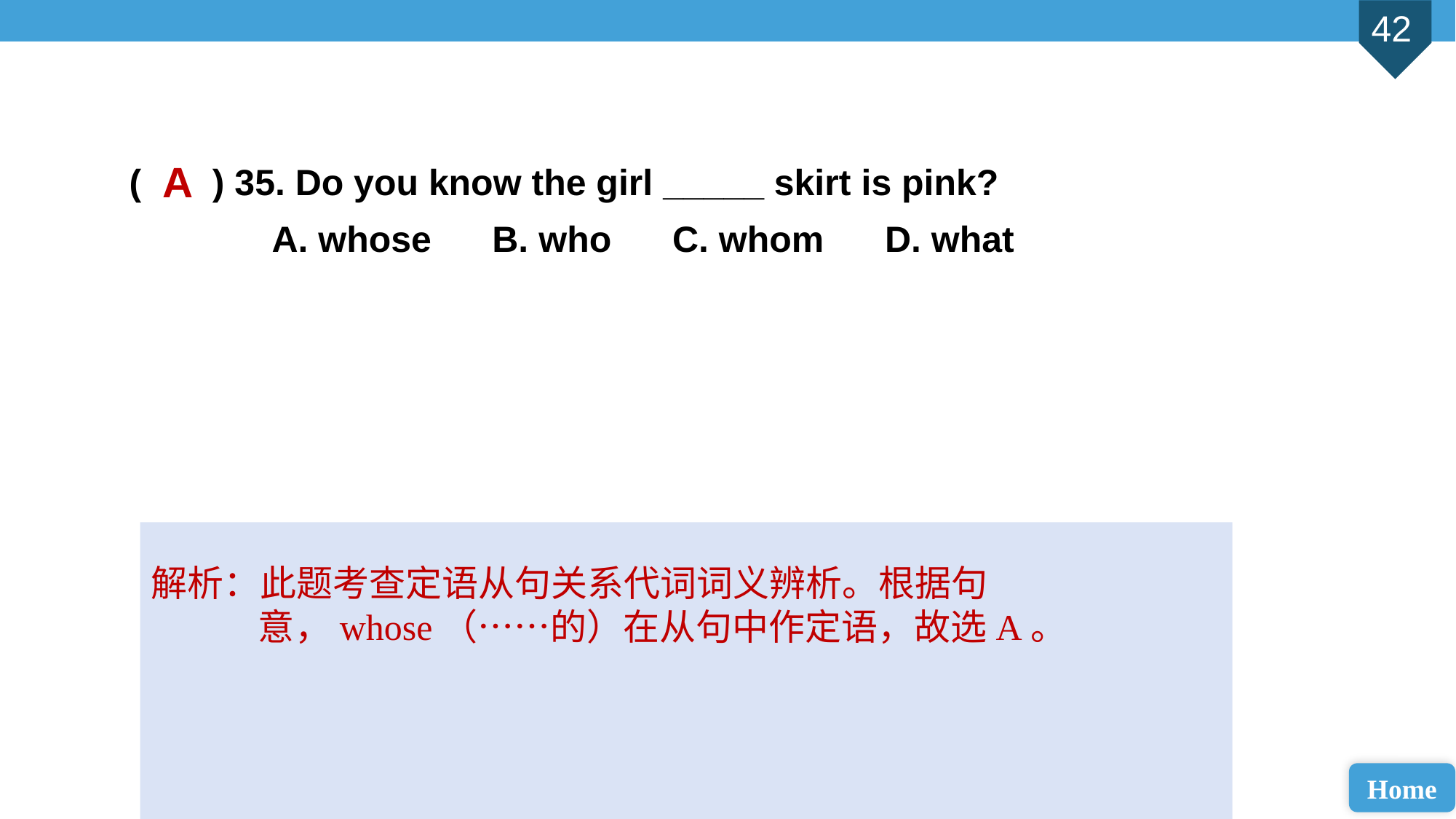

(       ) 35. Do you know the girl _____ skirt is pink?
              A. whose      B. who      C. whom      D. what
A

解析：此题考查定语从句关系代词词义辨析。根据句意，whose（……的）在从句中作定语，故选A。